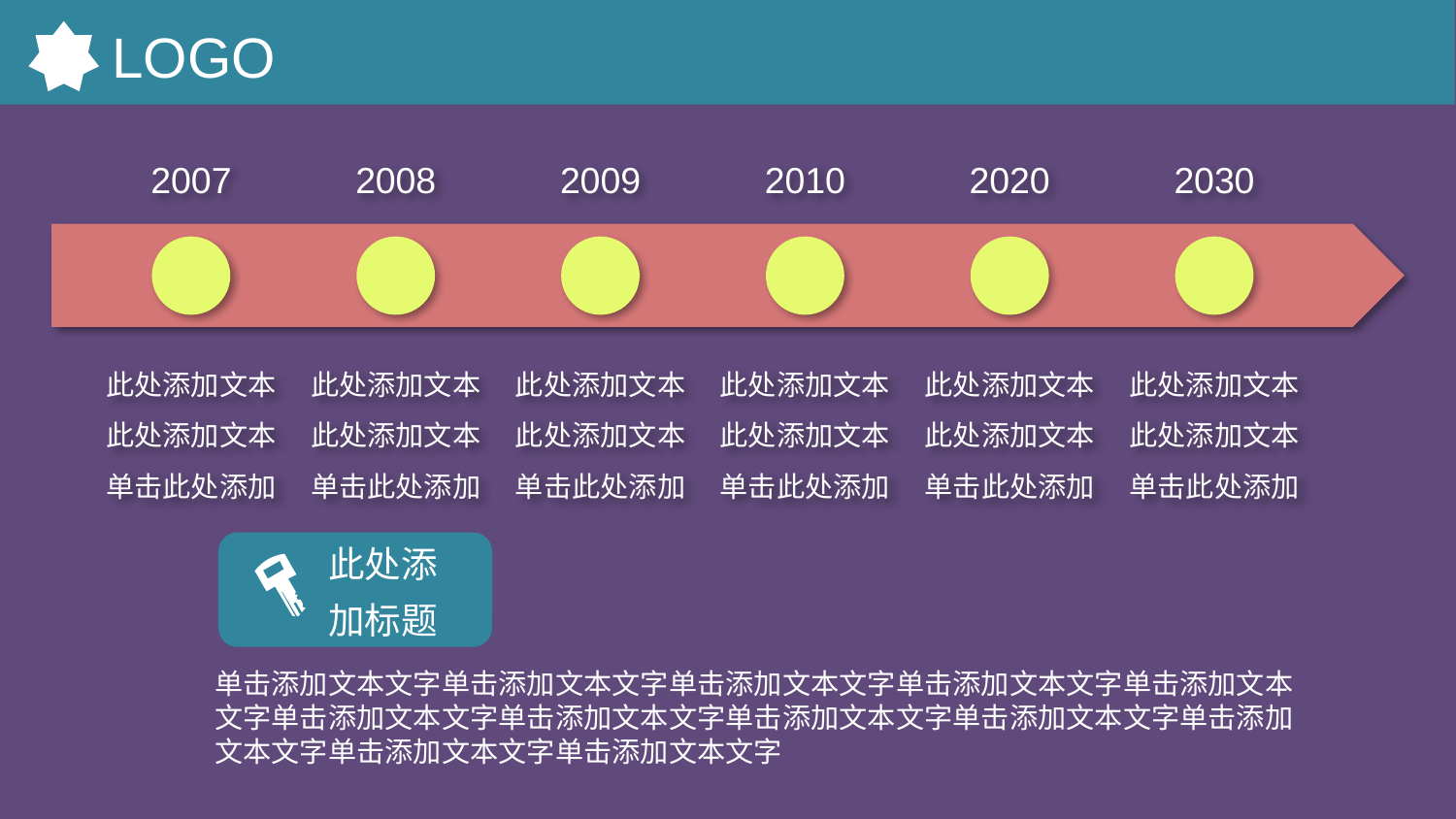

LOGO

2007
2008
2009
2010
2020
2030

此处添加文本
此处添加文本单击此处添加
此处添加文本
此处添加文本单击此处添加
此处添加文本
此处添加文本单击此处添加
此处添加文本
此处添加文本单击此处添加
此处添加文本
此处添加文本单击此处添加
此处添加文本
此处添加文本单击此处添加
此处添
加标题

单击添加文本文字单击添加文本文字单击添加文本文字单击添加文本文字单击添加文本文字单击添加文本文字单击添加文本文字单击添加文本文字单击添加文本文字单击添加文本文字单击添加文本文字单击添加文本文字